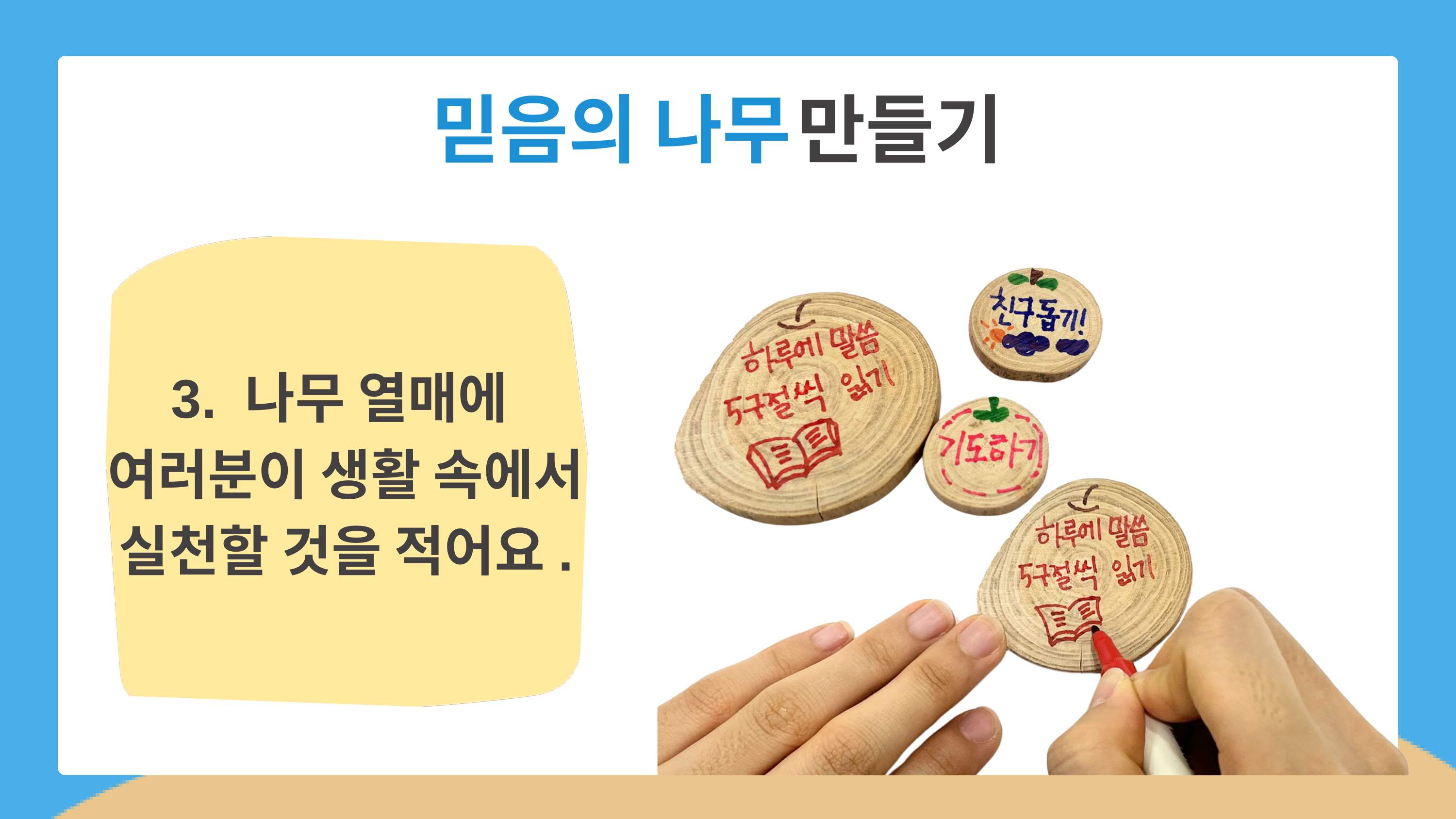

믿음의 나무
만들기

3. 나무 열매에
여러분이 생활 속에서
실천할 것을 적어요.